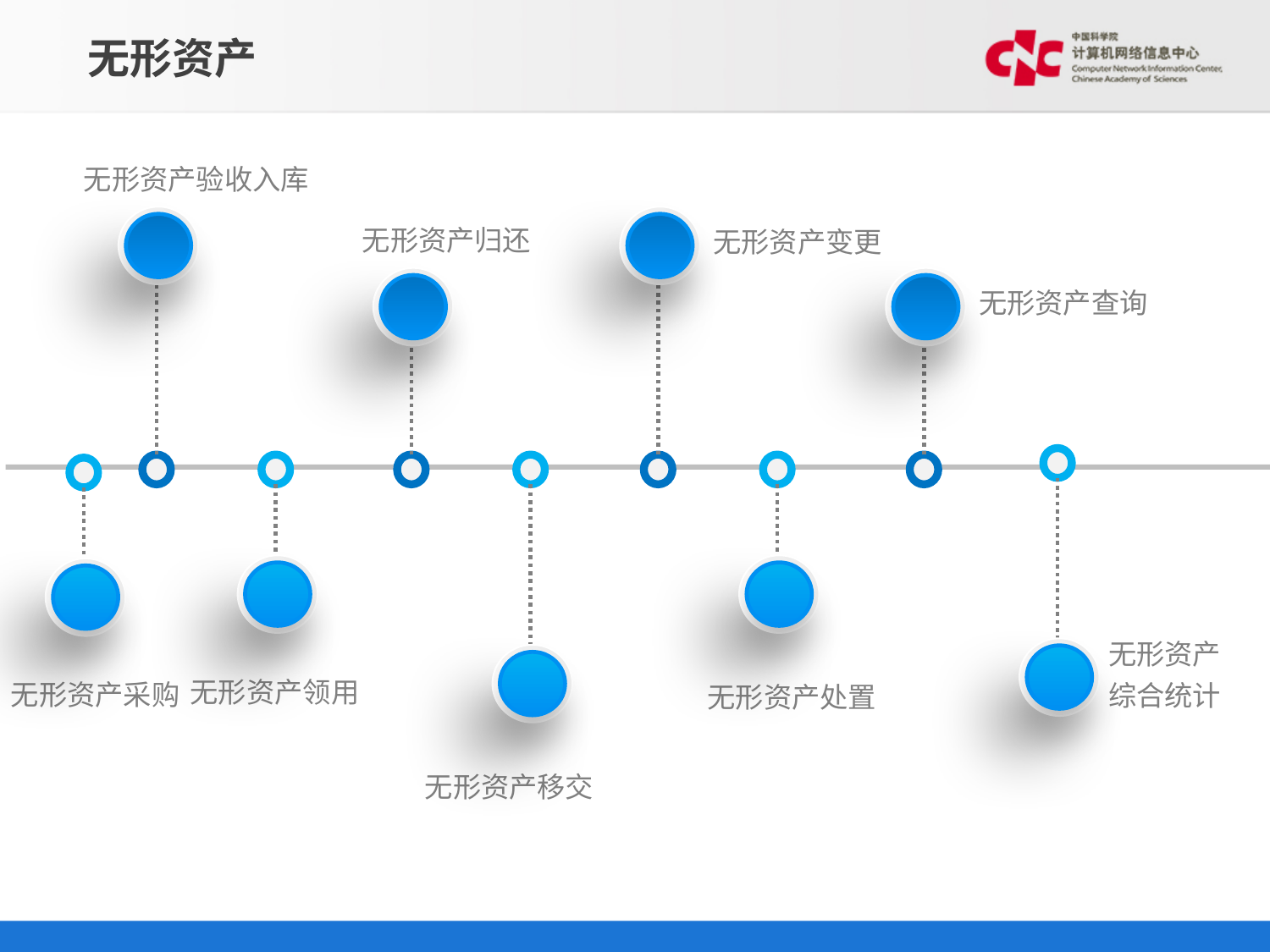

# 无形资产
无形资产验收入库

无形资产归还
无形资产变更

无形资产查询

无形资产
综合统计

无形资产领用
无形资产采购
无形资产处置
无形资产移交